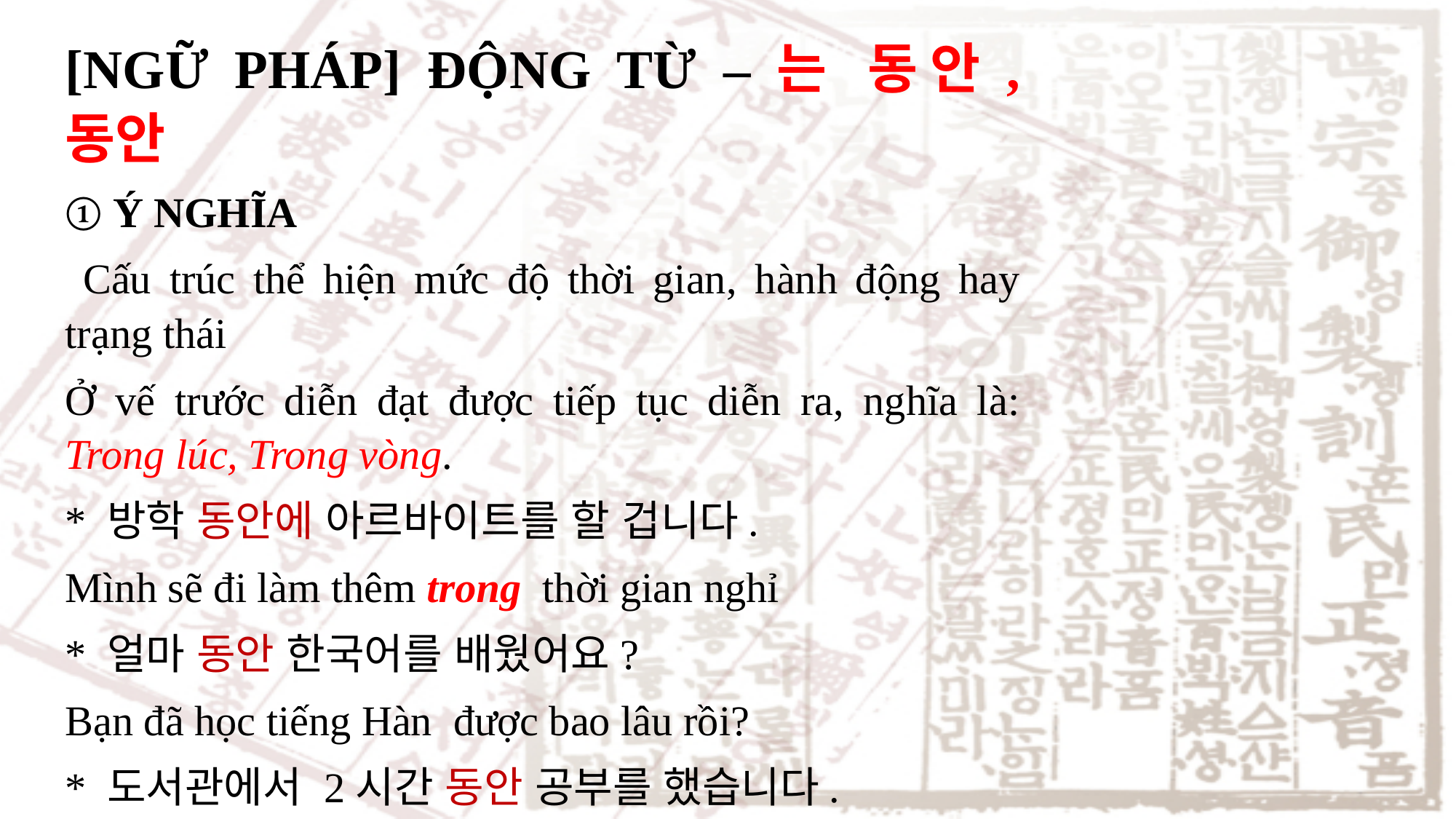

[NGỮ PHÁP] ĐỘNG TỪ –는 동안, 동안
① Ý NGHĨA
 Cấu trúc thể hiện mức độ thời gian, hành động hay trạng thái
Ở vế trước diễn đạt được tiếp tục diễn ra, nghĩa là: Trong lúc, Trong vòng.
* 방학 동안에 아르바이트를 할 겁니다.
Mình sẽ đi làm thêm trong  thời gian nghỉ
* 얼마 동안 한국어를 배웠어요?
Bạn đã học tiếng Hàn  được bao lâu rồi?
* 도서관에서 2시간 동안 공부를 했습니다.
Tôi đã học ở thư viện trong 2 tiếng .